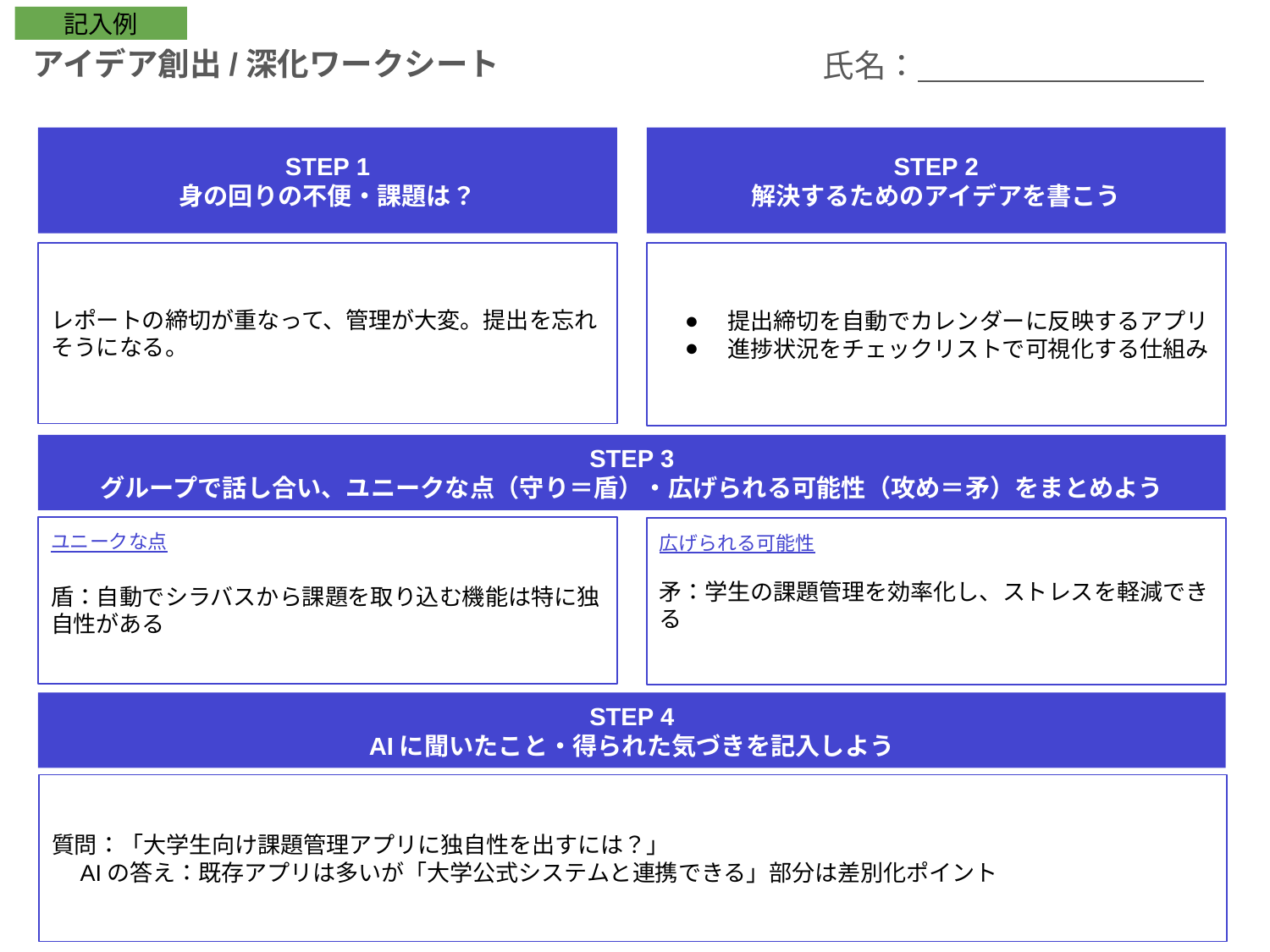

記入例
アイデア創出/深化ワークシート
氏名：
STEP 1
身の回りの不便・課題は？
STEP 2
解決するためのアイデアを書こう
レポートの締切が重なって、管理が大変。提出を忘れそうになる。
提出締切を自動でカレンダーに反映するアプリ
進捗状況をチェックリストで可視化する仕組み
STEP 3
グループで話し合い、ユニークな点（守り＝盾）・広げられる可能性（攻め＝矛）をまとめよう
ユニークな点

盾：自動でシラバスから課題を取り込む機能は特に独自性がある
広げられる可能性

矛：学生の課題管理を効率化し、ストレスを軽減できる
STEP 4
AIに聞いたこと・得られた気づきを記入しよう
質問：「大学生向け課題管理アプリに独自性を出すには？」
　AIの答え：既存アプリは多いが「大学公式システムと連携できる」部分は差別化ポイント